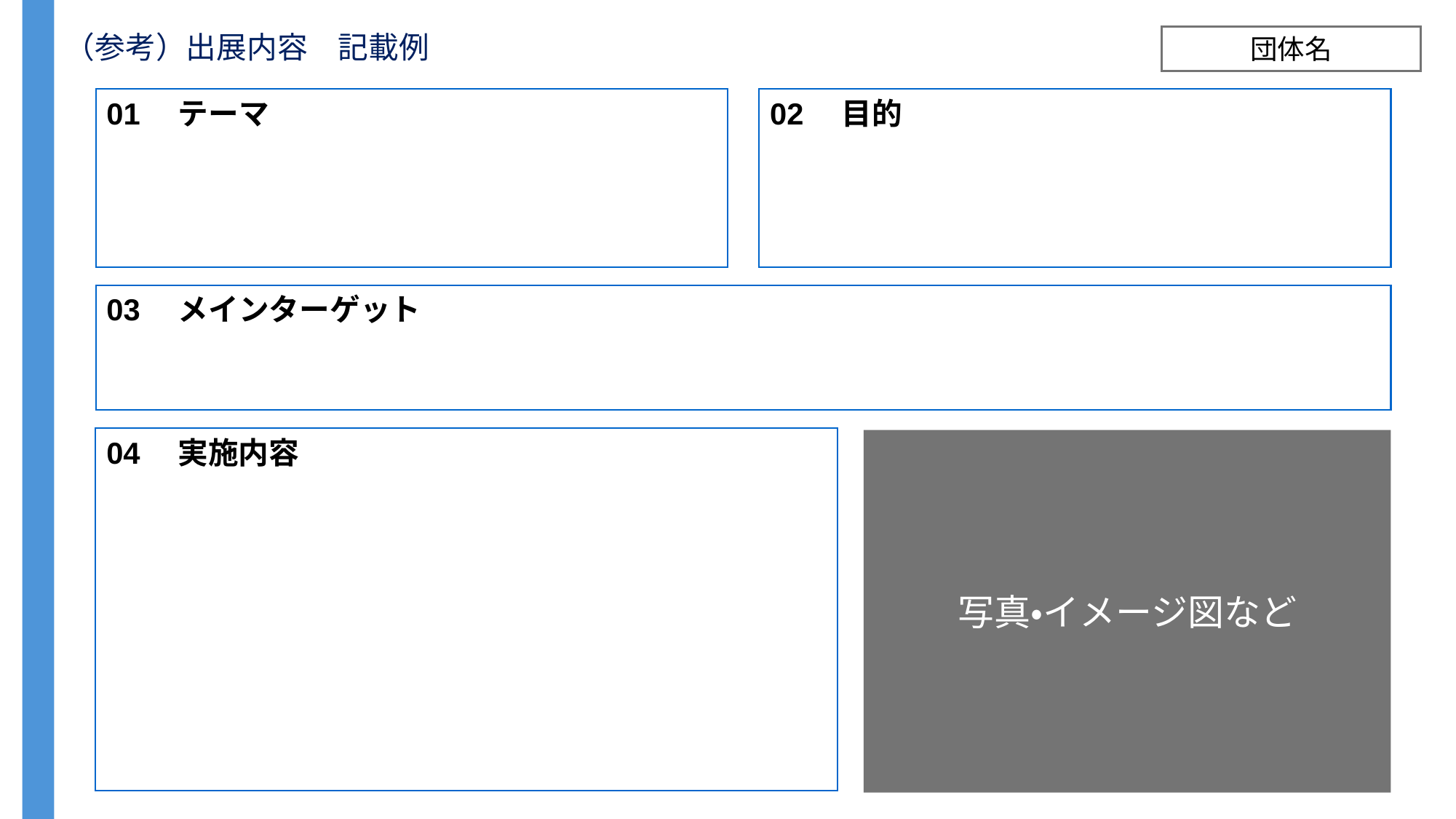

（参考）出展内容　記載例
団体名
01　テーマ

02　目的

03　メインターゲット

04　実施内容

写真・イメージ図など